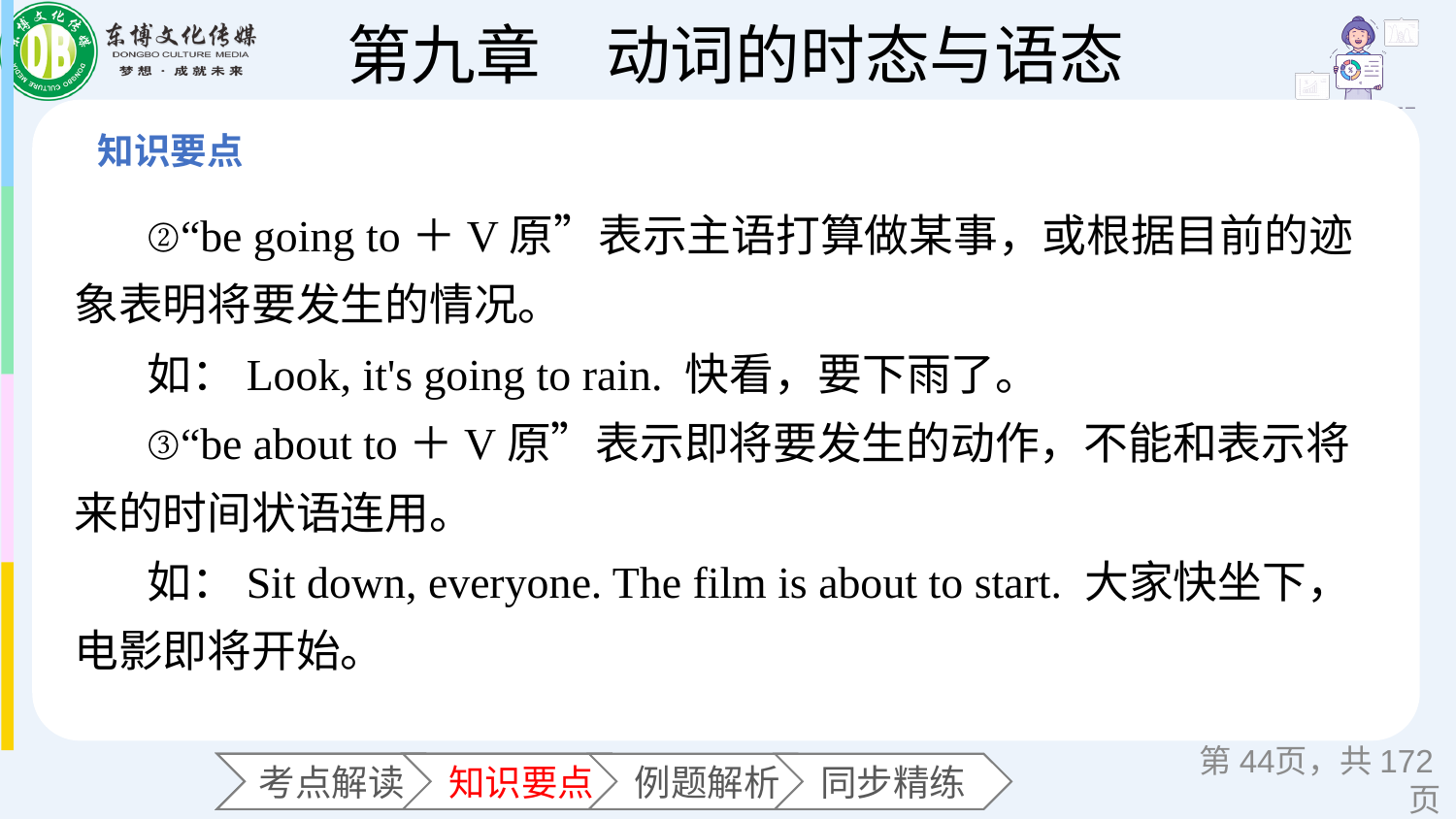

②“be going to＋V原”表示主语打算做某事，或根据目前的迹象表明将要发生的情况。
如：Look, it's going to rain. 快看，要下雨了。
③“be about to＋V原”表示即将要发生的动作，不能和表示将来的时间状语连用。
如：Sit down, everyone. The film is about to start. 大家快坐下，电影即将开始。
第44页，共172页